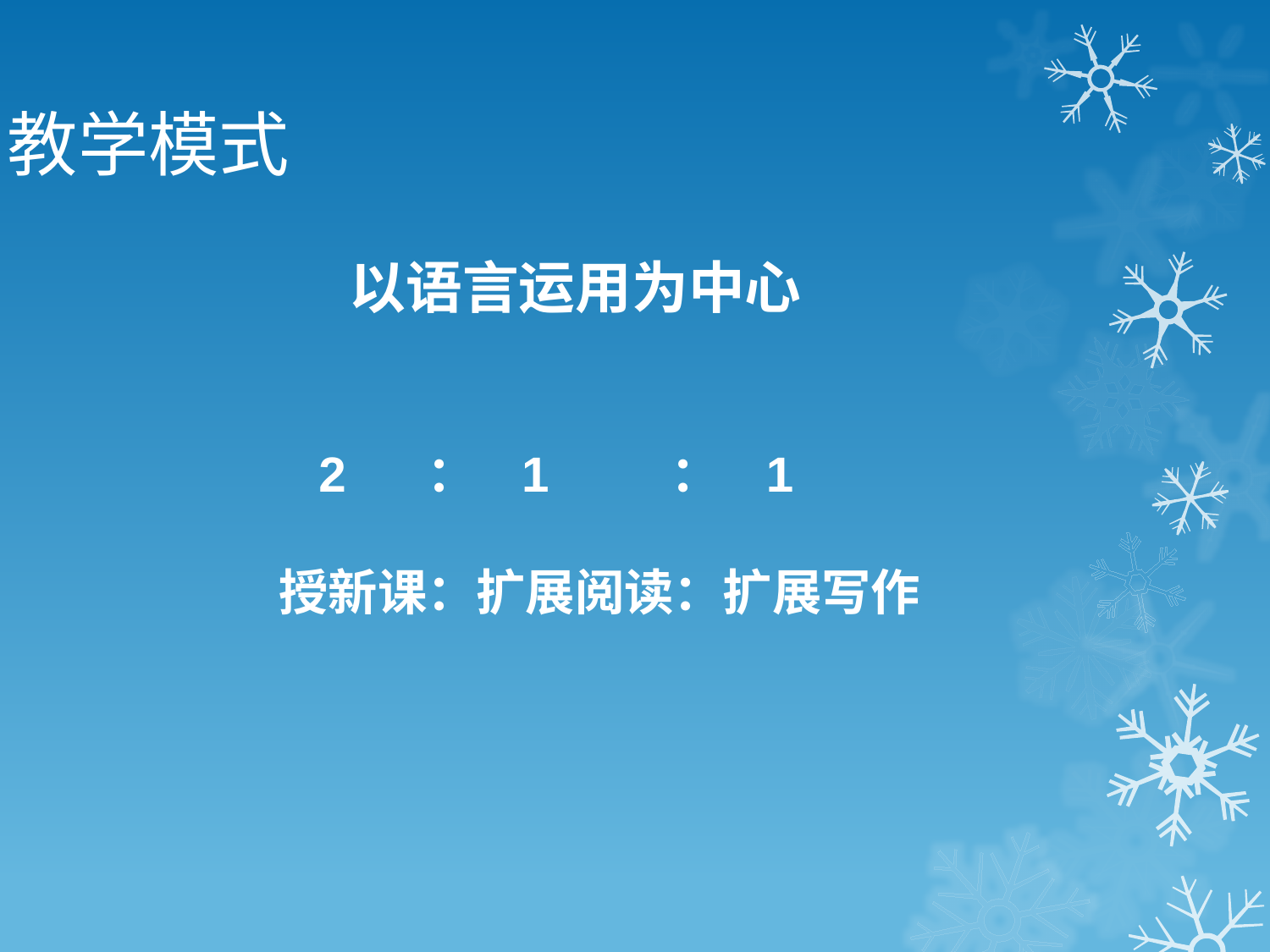

# 教学模式
以语言运用为中心
                   2     ：   1        ：   1

       授新课：扩展阅读：扩展写作